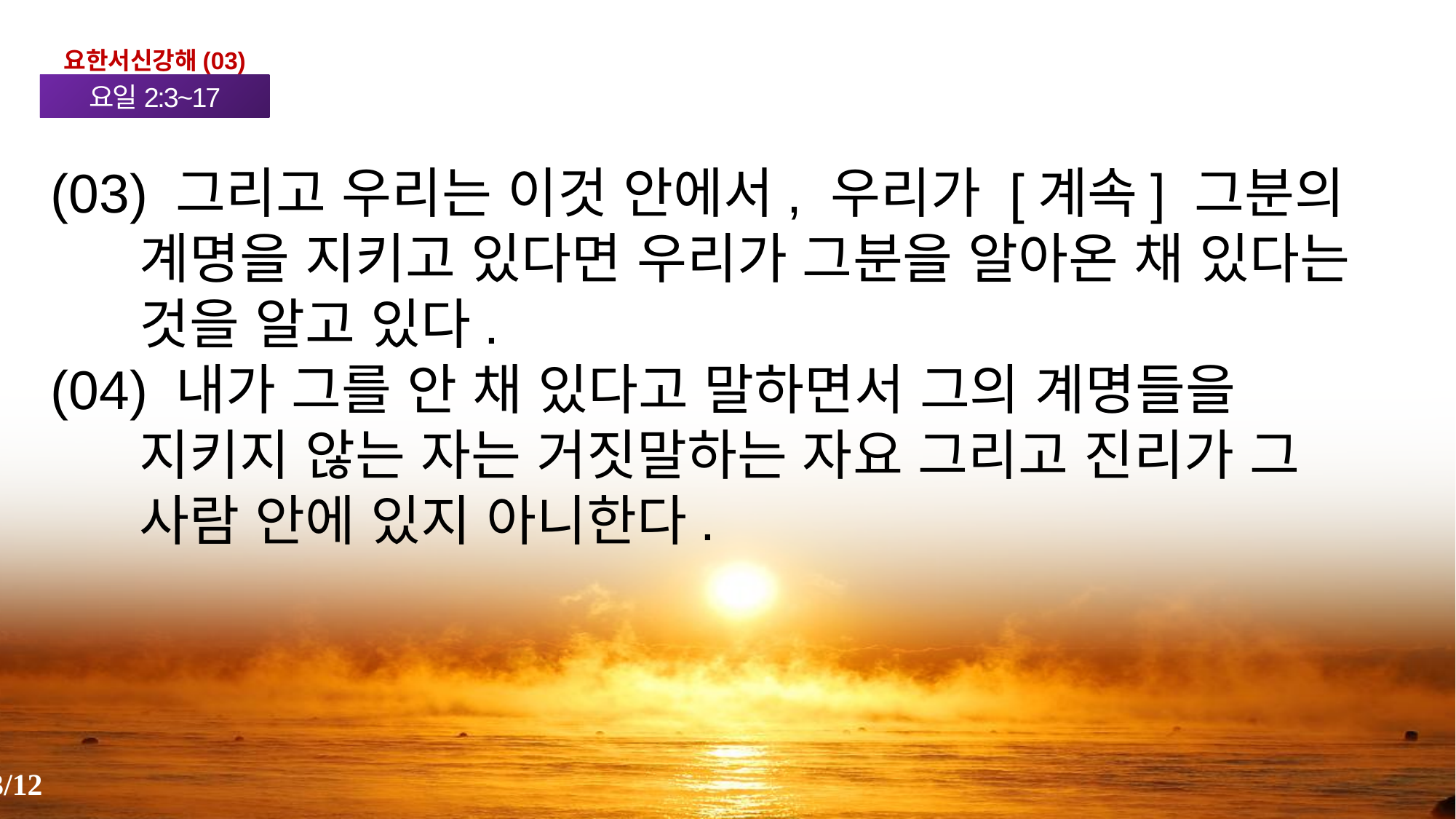

요한서신강해(03)
요일2:3~17

(03) 그리고 우리는 이것 안에서, 우리가 [계속] 그분의 계명을 지키고 있다면 우리가 그분을 알아온 채 있다는 것을 알고 있다.
(04) 내가 그를 안 채 있다고 말하면서 그의 계명들을 지키지 않는 자는 거짓말하는 자요 그리고 진리가 그 사람 안에 있지 아니한다.